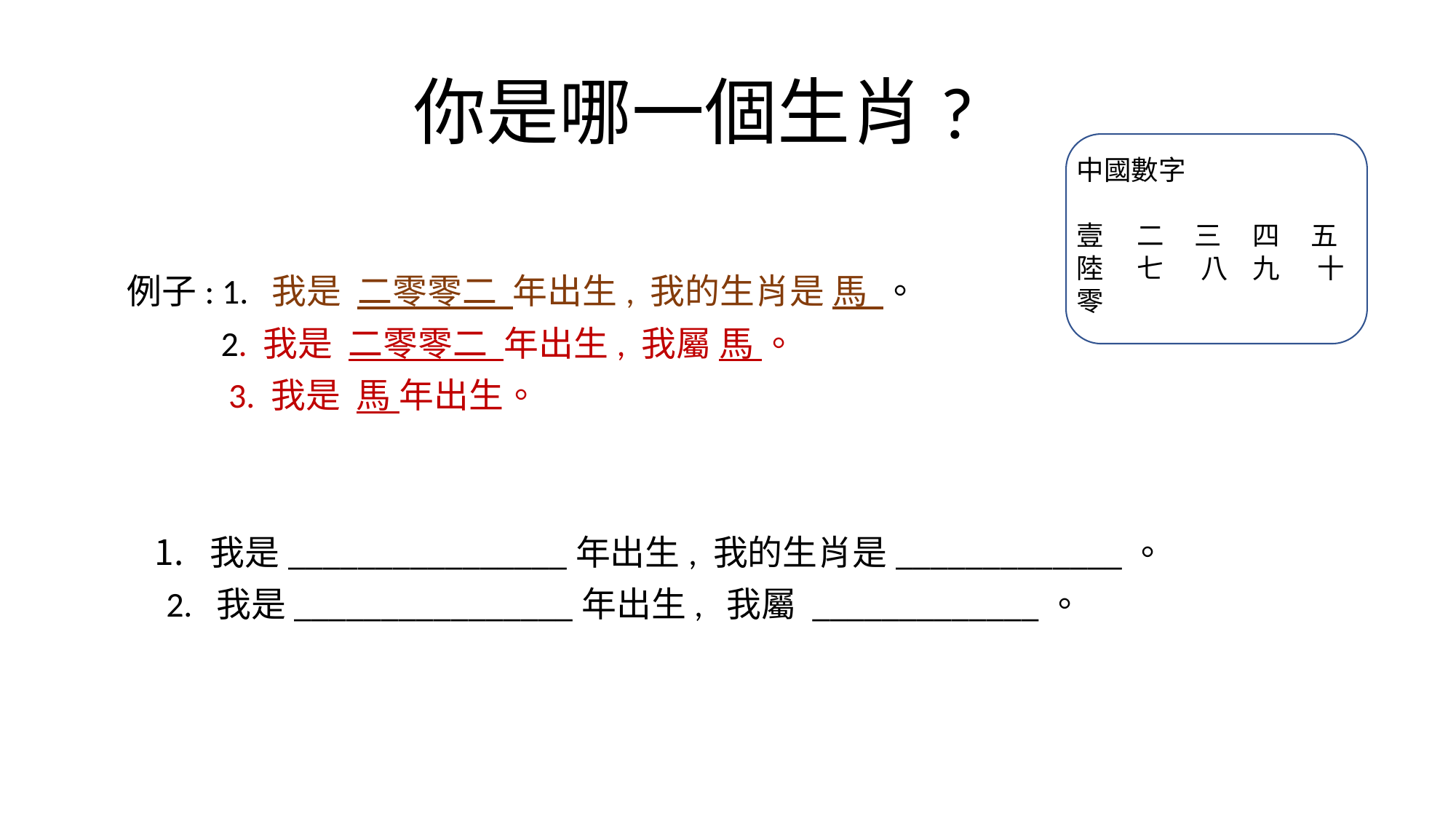

# 你是哪一個生肖?

中國數字

  二     三     四     五
  七      八    九      十
零

例子: 1.  我是  二零零二  年出生, 我的生肖是 馬  。
            2. 我是  二零零二  年出生, 我屬 馬 。
             3. 我是  馬 年出生。

我是________________年出生, 我的生肖是_____________。
     2.  我是________________年出生,  我屬 _____________。